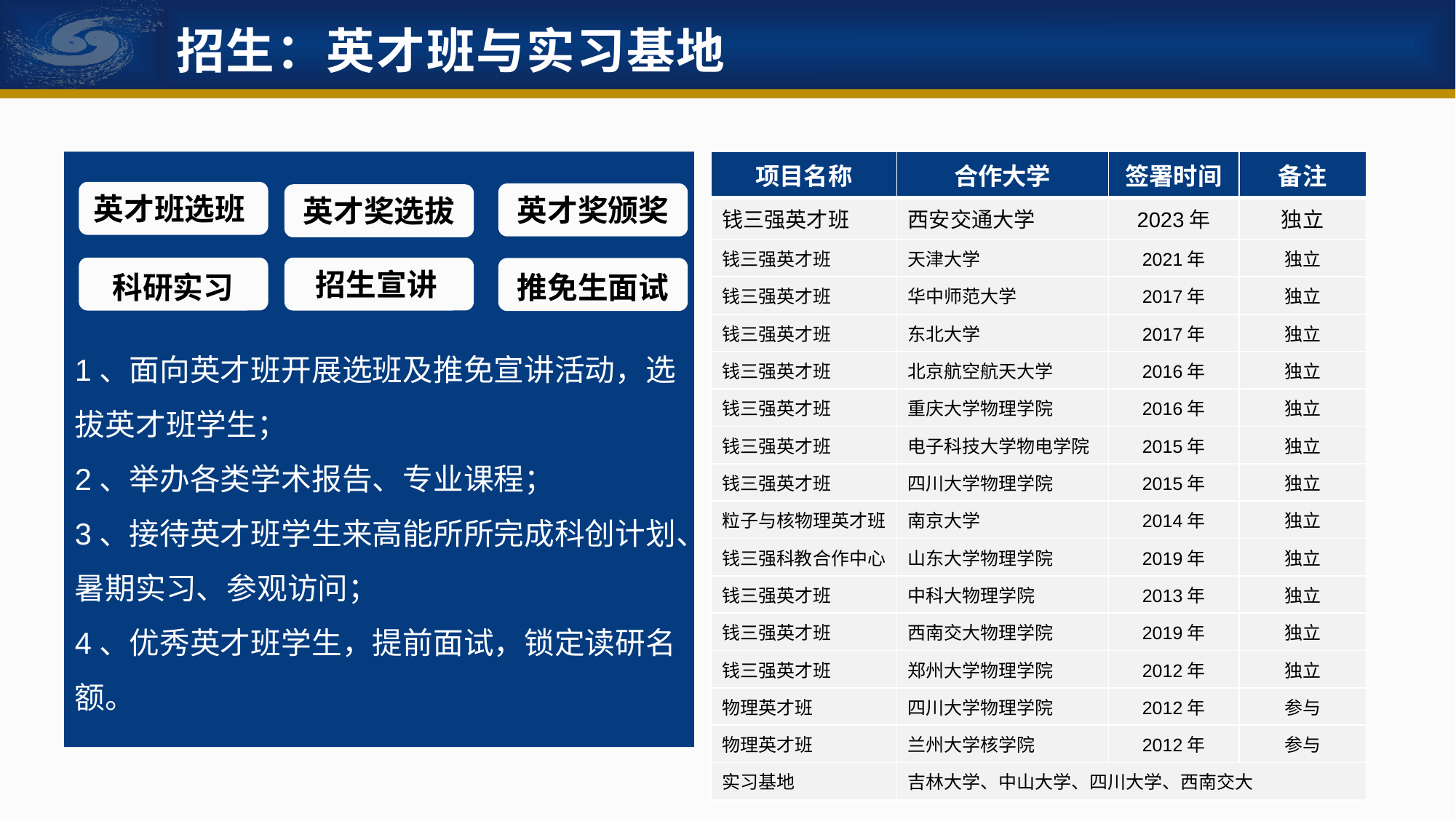

招生：英才班与实习基地
| 项目名称 | 合作大学 | 签署时间 | 备注 |
| --- | --- | --- | --- |
| 钱三强英才班 | 西安交通大学 | 2023年 | 独立 |
| 钱三强英才班 | 天津大学 | 2021年 | 独立 |
| 钱三强英才班 | 华中师范大学 | 2017年 | 独立 |
| 钱三强英才班 | 东北大学 | 2017年 | 独立 |
| 钱三强英才班 | 北京航空航天大学 | 2016年 | 独立 |
| 钱三强英才班 | 重庆大学物理学院 | 2016年 | 独立 |
| 钱三强英才班 | 电子科技大学物电学院 | 2015年 | 独立 |
| 钱三强英才班 | 四川大学物理学院 | 2015年 | 独立 |
| 粒子与核物理英才班 | 南京大学 | 2014年 | 独立 |
| 钱三强科教合作中心 | 山东大学物理学院 | 2019年 | 独立 |
| 钱三强英才班 | 中科大物理学院 | 2013年 | 独立 |
| 钱三强英才班 | 西南交大物理学院 | 2019年 | 独立 |
| 钱三强英才班 | 郑州大学物理学院 | 2012年 | 独立 |
| 物理英才班 | 四川大学物理学院 | 2012年 | 参与 |
| 物理英才班 | 兰州大学核学院 | 2012年 | 参与 |
| 实习基地 | 吉林大学、中山大学、四川大学、西南交大 |  |  |

1、面向英才班开展选班及推免宣讲活动，选拔英才班学生；
2、举办各类学术报告、专业课程；
3、接待英才班学生来高能所所完成科创计划、暑期实习、参观访问；
4、优秀英才班学生，提前面试，锁定读研名额。

英才班选班
英才奖颁奖
英才奖选拔

招生宣讲
科研实习
推免生面试